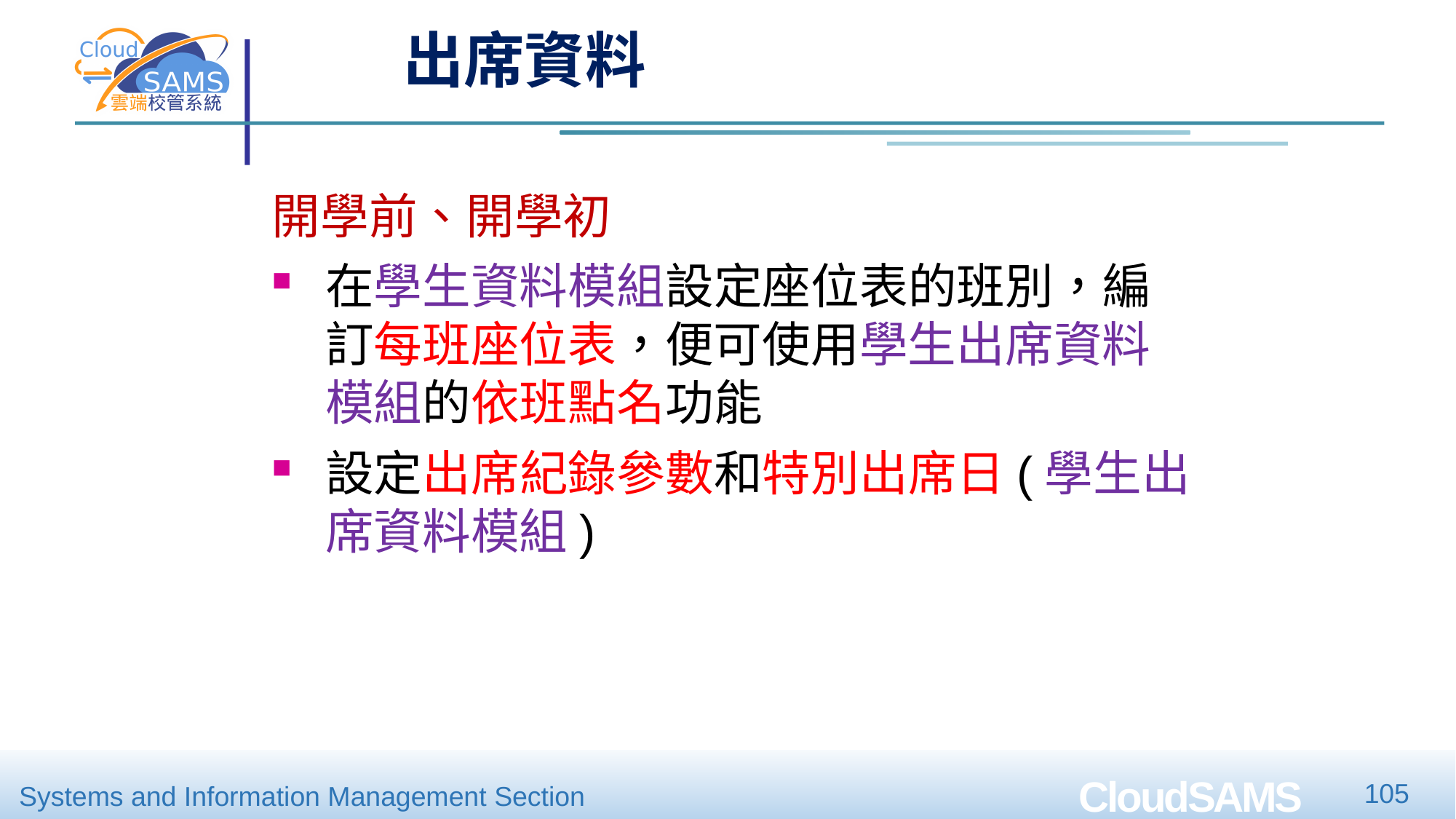

出席資料
開學前、開學初
在學生資料模組設定座位表的班別，編訂每班座位表，便可使用學生出席資料模組的依班點名功能
設定出席紀錄參數和特別出席日(學生出席資料模組)
105